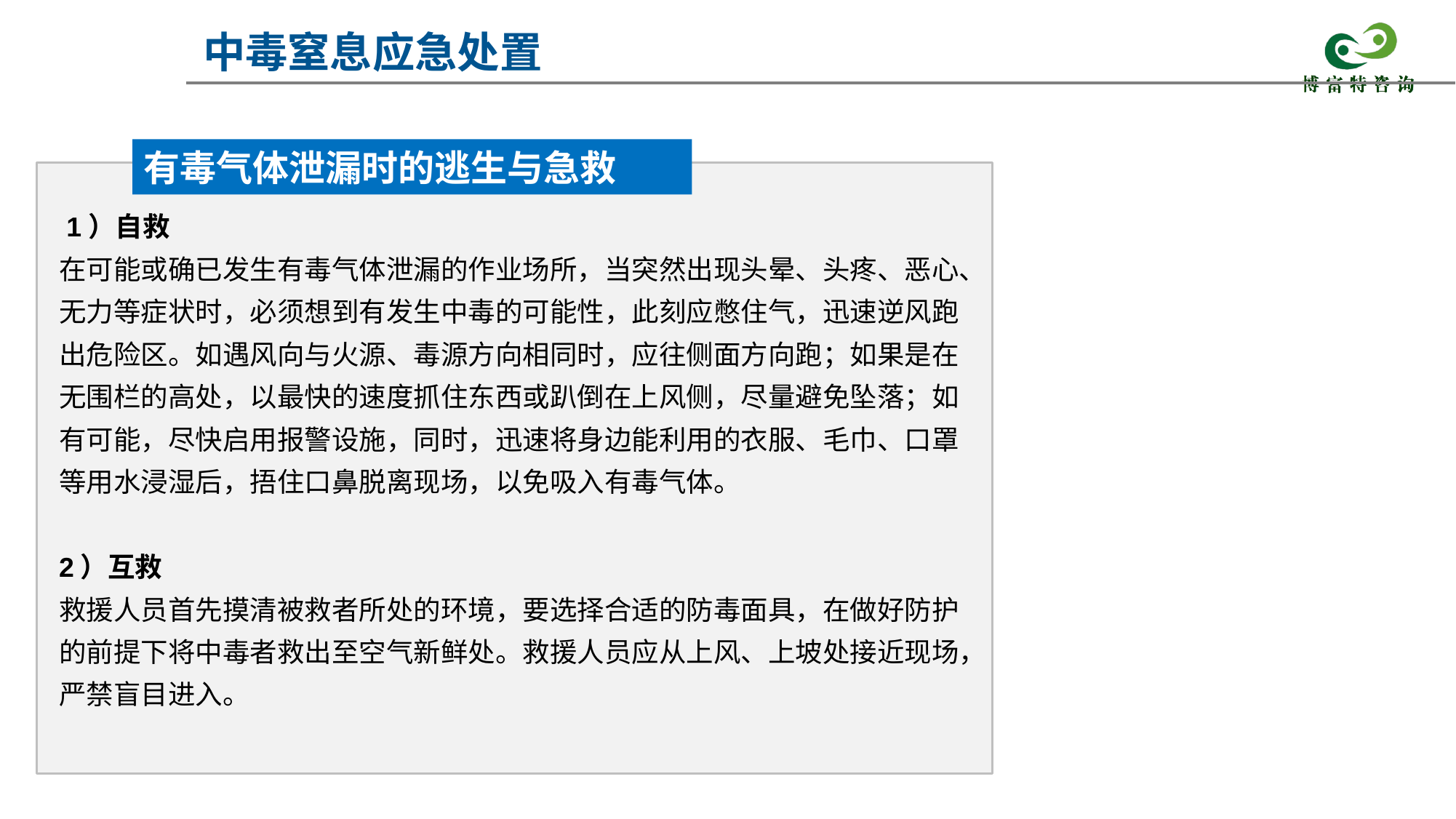

中毒窒息应急处置
有毒气体泄漏时的逃生与急救

 1）自救
在可能或确已发生有毒气体泄漏的作业场所，当突然出现头晕、头疼、恶心、无力等症状时，必须想到有发生中毒的可能性，此刻应憋住气，迅速逆风跑出危险区。如遇风向与火源、毒源方向相同时，应往侧面方向跑；如果是在无围栏的高处，以最快的速度抓住东西或趴倒在上风侧，尽量避免坠落；如有可能，尽快启用报警设施，同时，迅速将身边能利用的衣服、毛巾、口罩等用水浸湿后，捂住口鼻脱离现场，以免吸入有毒气体。

2）互救
救援人员首先摸清被救者所处的环境，要选择合适的防毒面具，在做好防护的前提下将中毒者救出至空气新鲜处。救援人员应从上风、上坡处接近现场，严禁盲目进入。